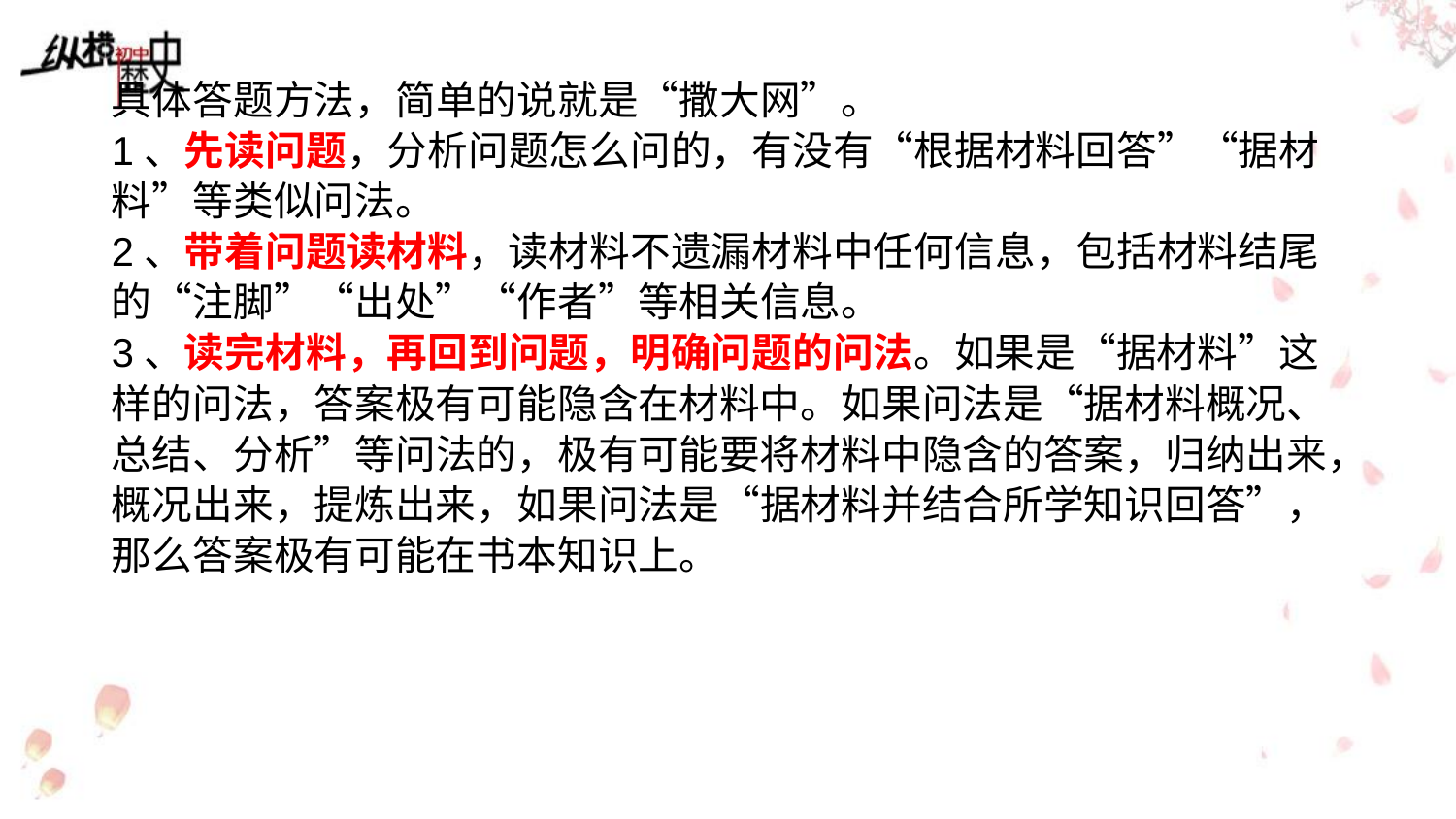

具体答题方法，简单的说就是“撒大网”。
1、先读问题，分析问题怎么问的，有没有“根据材料回答”“据材料”等类似问法。
2、带着问题读材料，读材料不遗漏材料中任何信息，包括材料结尾的“注脚”“出处”“作者”等相关信息。
3、读完材料，再回到问题，明确问题的问法。如果是“据材料”这样的问法，答案极有可能隐含在材料中。如果问法是“据材料概况、总结、分析”等问法的，极有可能要将材料中隐含的答案，归纳出来，概况出来，提炼出来，如果问法是“据材料并结合所学知识回答”，那么答案极有可能在书本知识上。